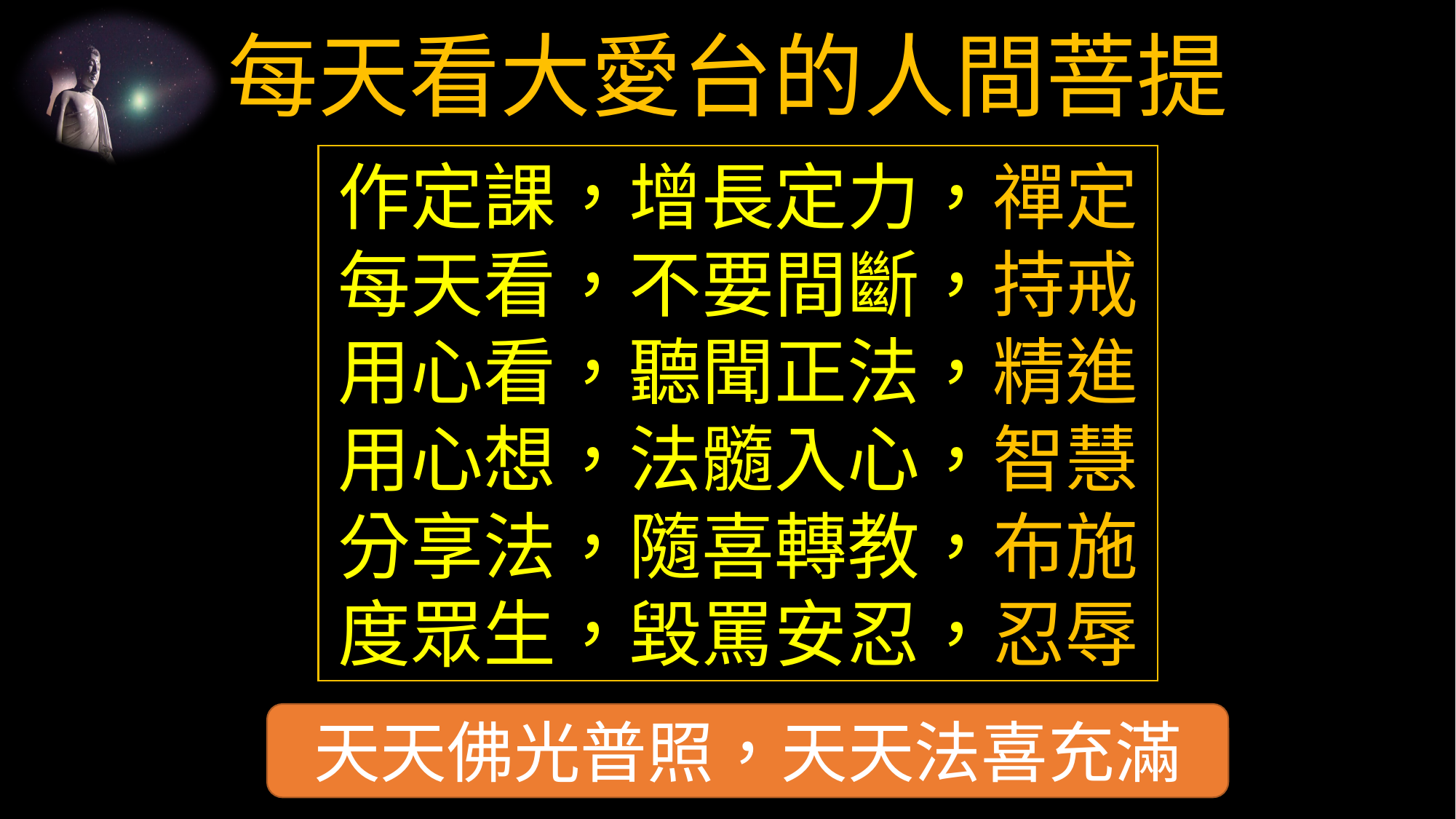

# 每天看大愛台的人間菩提
作定課，增長定力，禪定
每天看，不要間斷，持戒
用心看，聽聞正法，精進
用心想，法髓入心，智慧
分享法，隨喜轉教，布施
度眾生，毀罵安忍，忍辱
天天佛光普照，天天法喜充滿